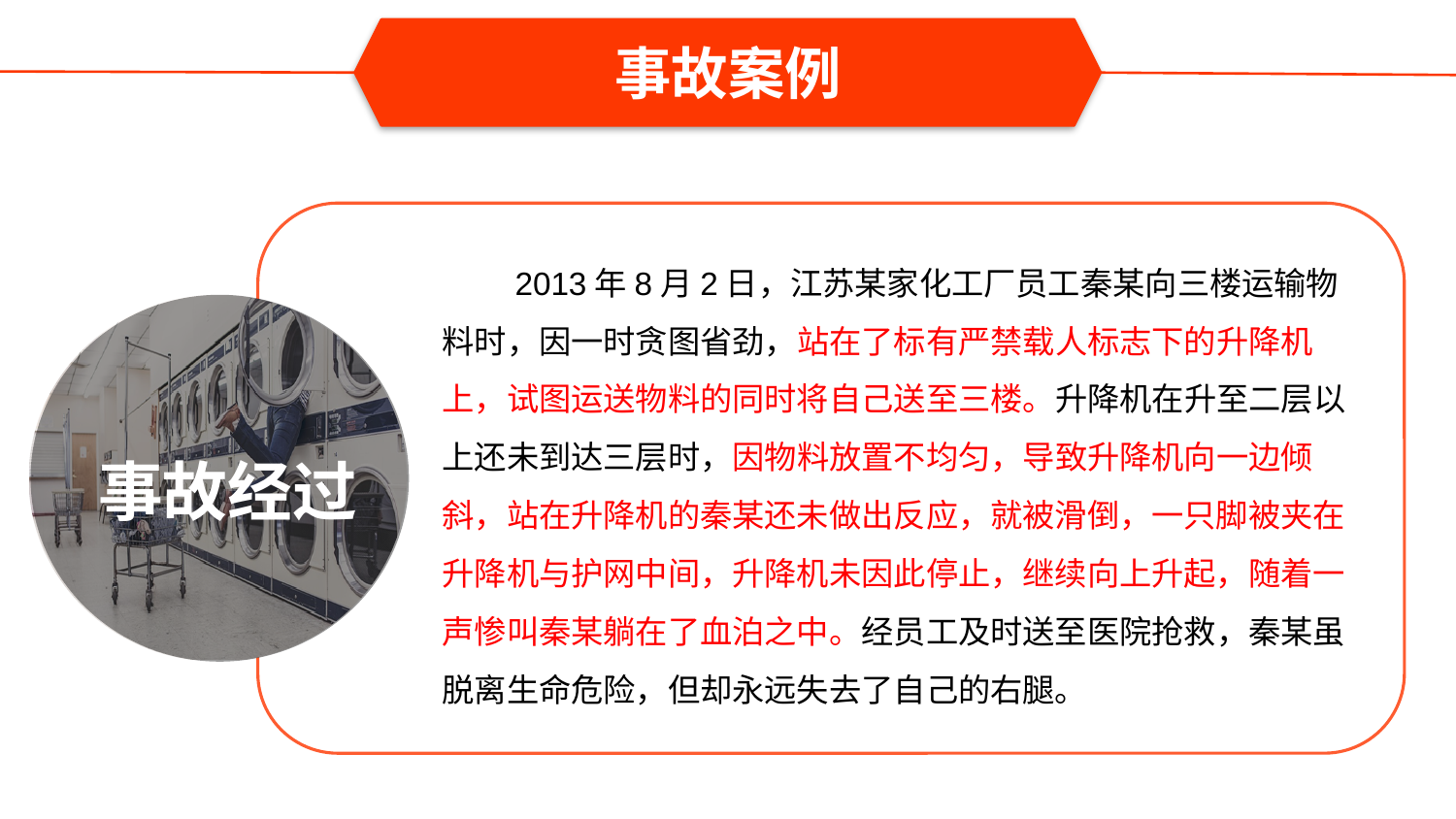

# 事故案例

2013年8月2日，江苏某家化工厂员工秦某向三楼运输物料时，因一时贪图省劲，站在了标有严禁载人标志下的升降机上，试图运送物料的同时将自己送至三楼。升降机在升至二层以上还未到达三层时，因物料放置不均匀，导致升降机向一边倾斜，站在升降机的秦某还未做出反应，就被滑倒，一只脚被夹在升降机与护网中间，升降机未因此停止，继续向上升起，随着一声惨叫秦某躺在了血泊之中。经员工及时送至医院抢救，秦某虽脱离生命危险，但却永远失去了自己的右腿。

 事故经过